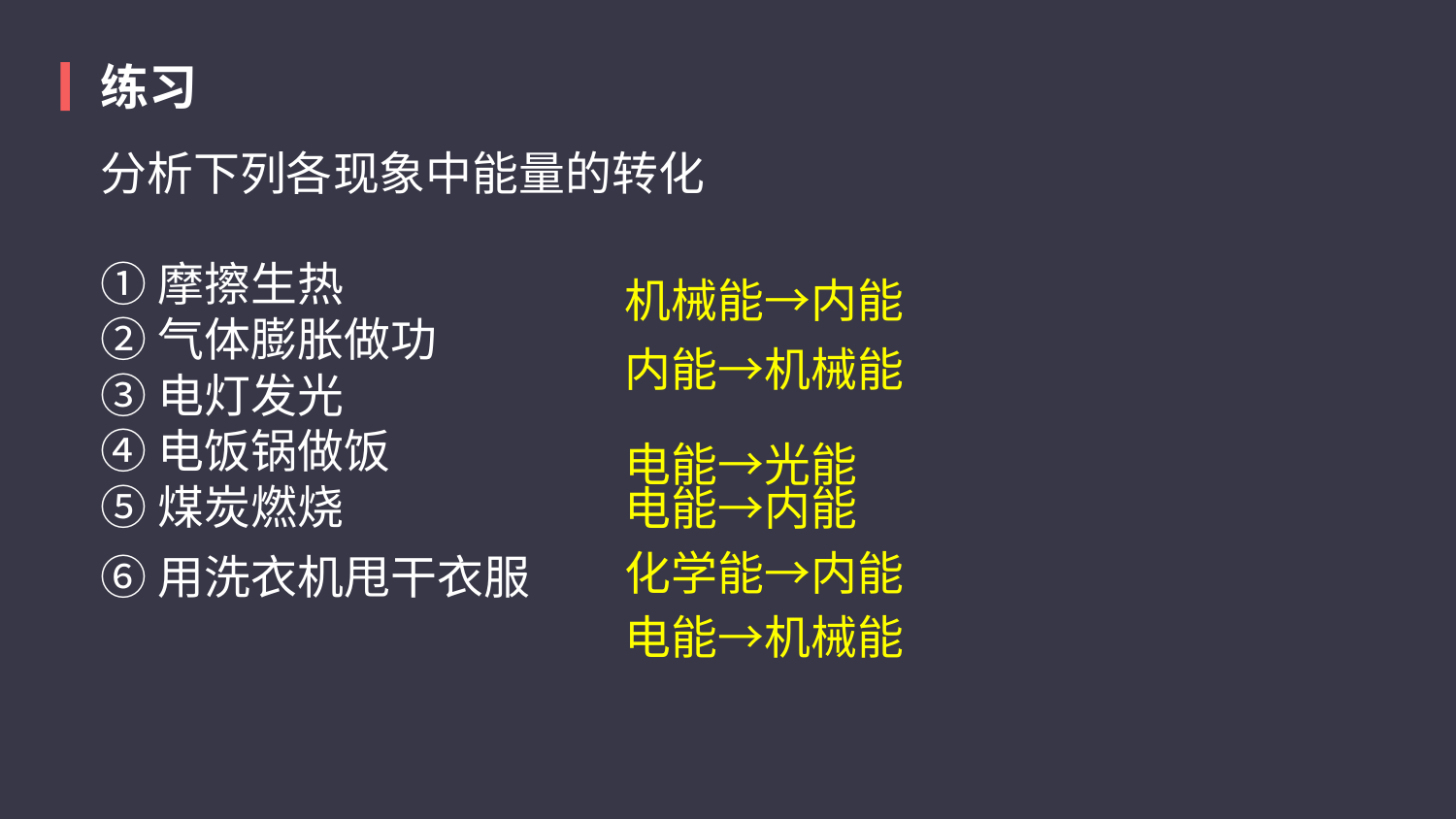

练习

分析下列各现象中能量的转化
①摩擦生热
②气体膨胀做功
③电灯发光
④电饭锅做饭
⑤煤炭燃烧
⑥用洗衣机甩干衣服
机械能→内能
内能→机械能
电能→光能
电能→内能
化学能→内能
电能→机械能